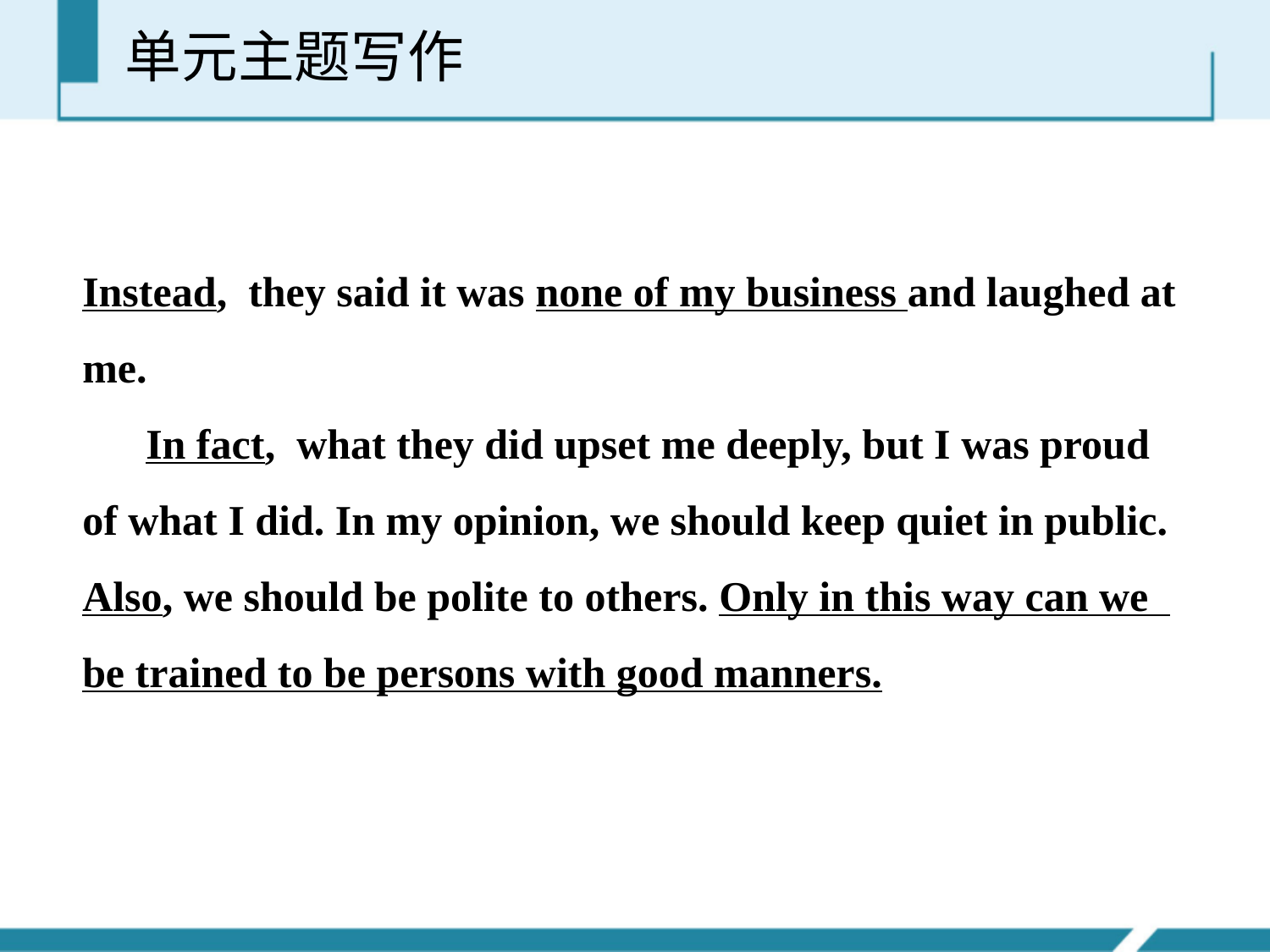

单元主题写作
Instead,  they said it was none of my business and laughed at me.
      In fact,  what they did upset me deeply, but I was proud of what I did. In my opinion, we should keep quiet in public. Also, we should be polite to others. Only in this way can we   be trained to be persons with good manners.